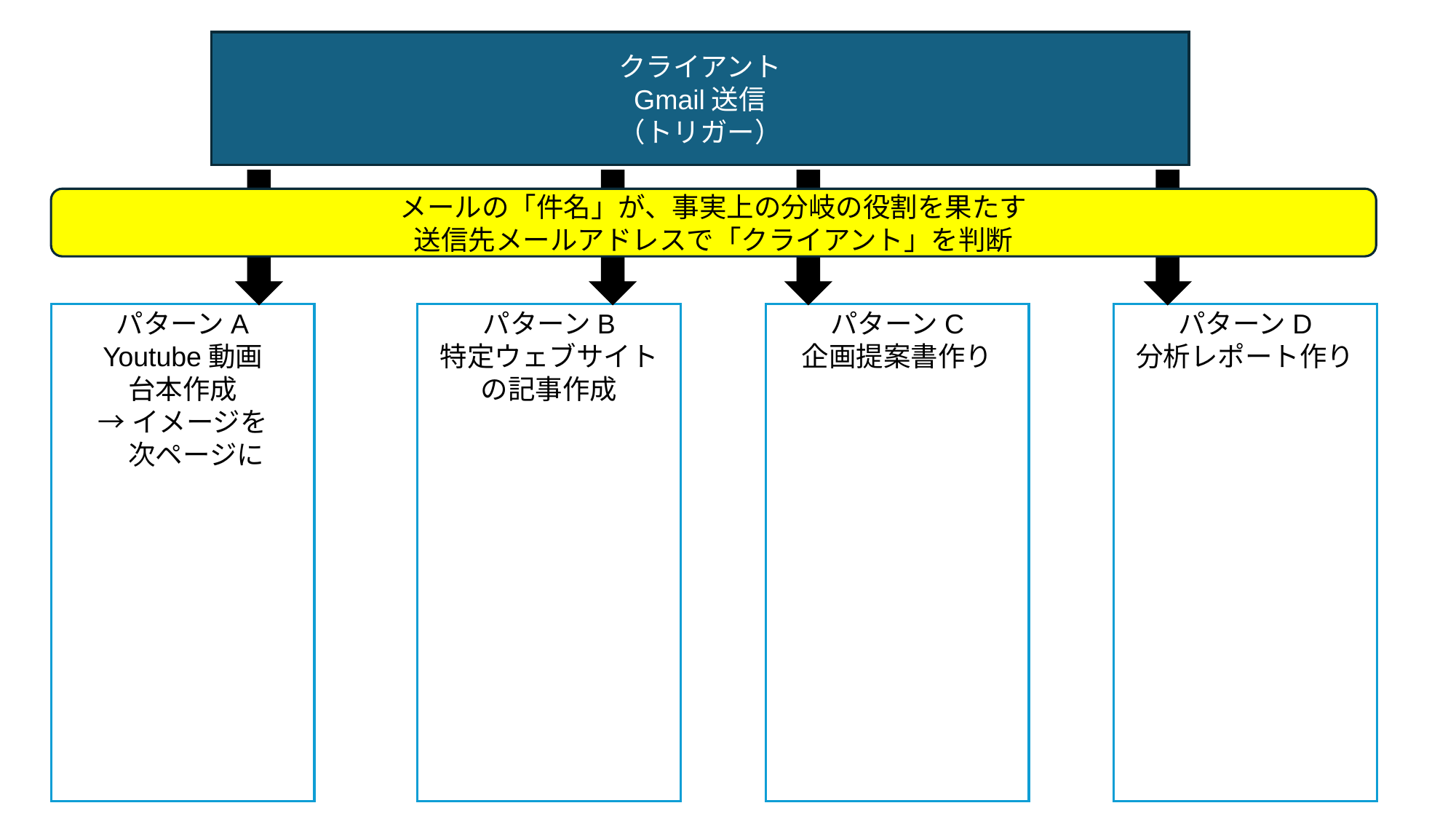

クライアント
Gmail送信
（トリガー）

メールの「件名」が、事実上の分岐の役割を果たす
送信先メールアドレスで「クライアント」を判断
パターンA
Youtube動画
台本作成
→イメージを
　次ページに

パターンB
特定ウェブサイトの記事作成

パターンC
企画提案書作り

パターンD
分析レポート作り